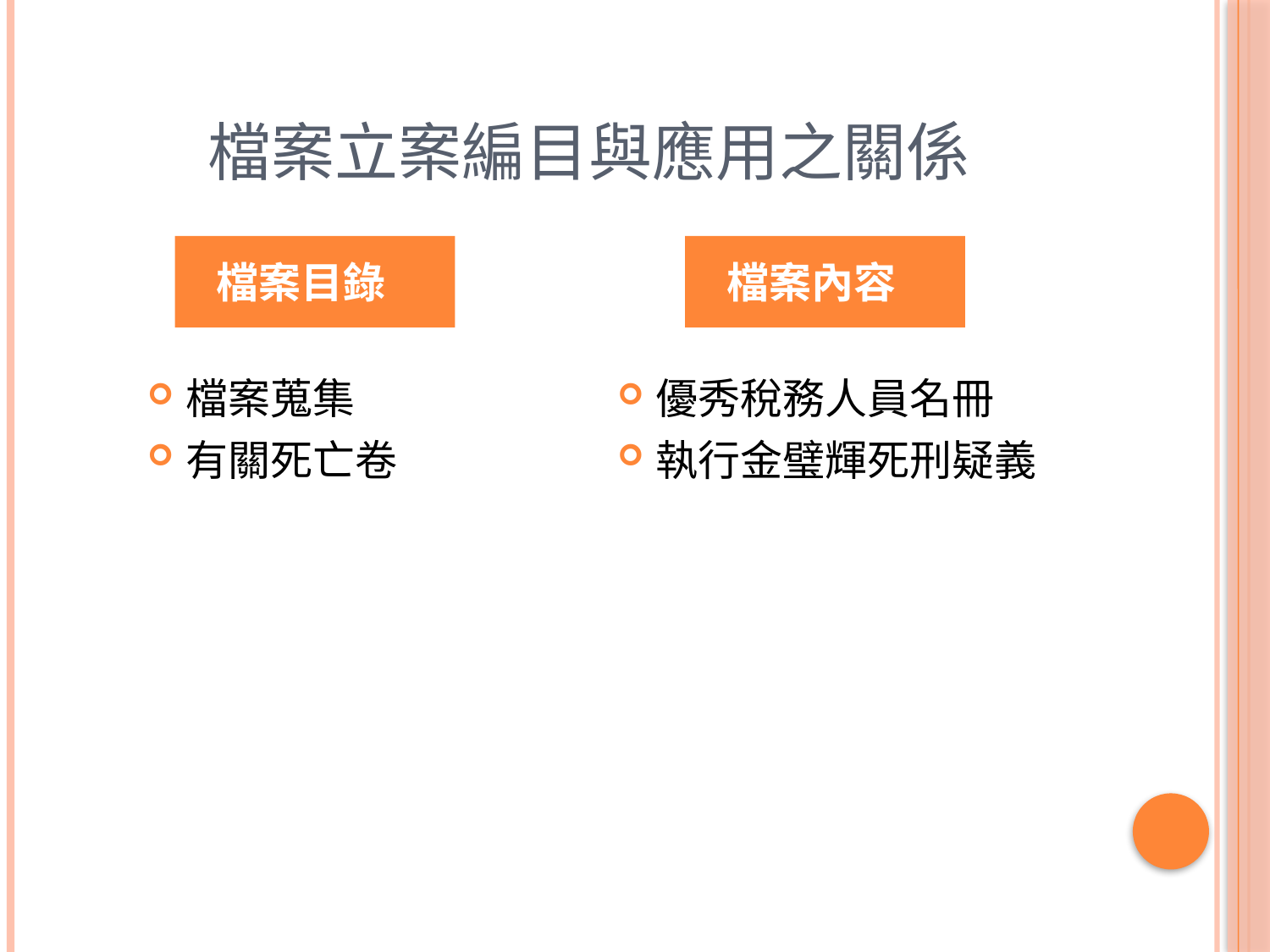

# 檔案立案編目與應用之關係
  檔案目錄
  檔案內容
檔案蒐集
有關死亡卷

優秀稅務人員名冊
執行金璧輝死刑疑義